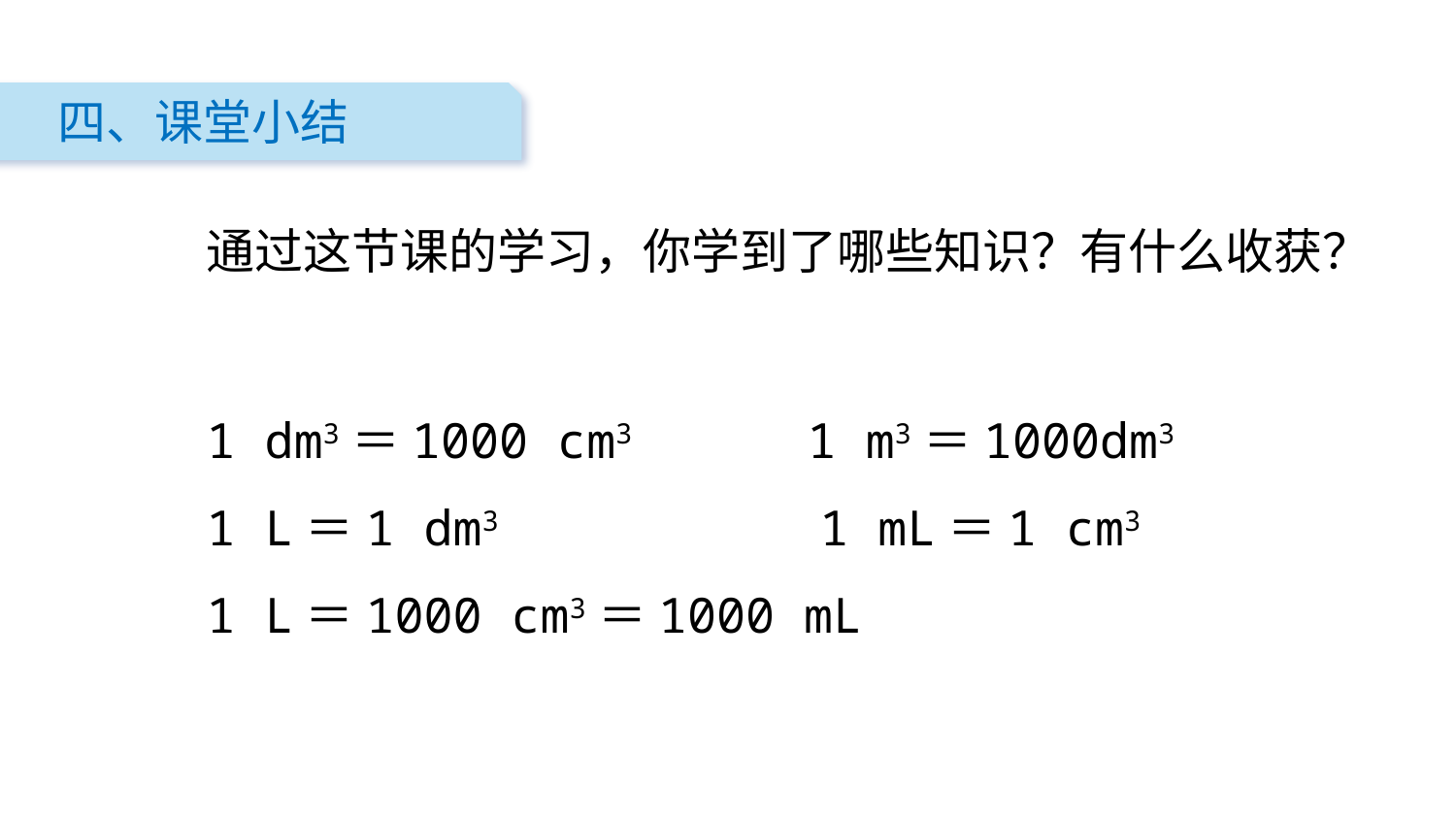

四、课堂小结
通过这节课的学习，你学到了哪些知识？有什么收获？
1 dm3＝1000 cm3      1 m3＝1000dm3
1 L＝1 dm3           1 mL＝1 cm3
1 L＝1000 cm3＝1000 mL